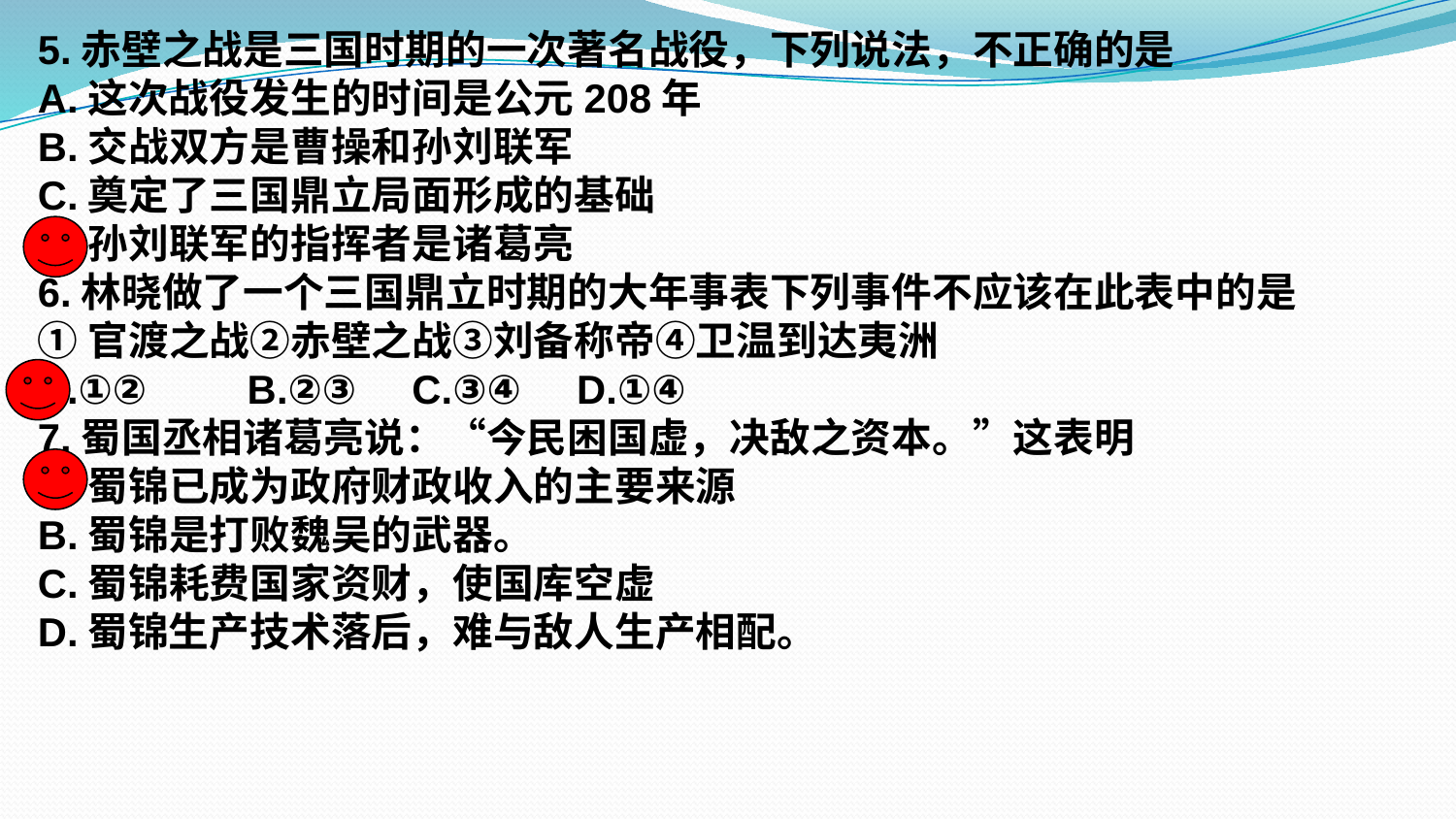

5.赤壁之战是三国时期的一次著名战役，下列说法，不正确的是
A.这次战役发生的时间是公元208年
B.交战双方是曹操和孙刘联军
C.奠定了三国鼎立局面形成的基础
D.孙刘联军的指挥者是诸葛亮
6.林晓做了一个三国鼎立时期的大年事表下列事件不应该在此表中的是
①官渡之战②赤壁之战③刘备称帝④卫温到达夷洲
A.①②         B.②③     C.③④     D.①④
7.蜀国丞相诸葛亮说：“今民困国虚，决敌之资本。”这表明
A.蜀锦已成为政府财政收入的主要来源
B.蜀锦是打败魏吴的武器。
C.蜀锦耗费国家资财，使国库空虚
D.蜀锦生产技术落后，难与敌人生产相配。